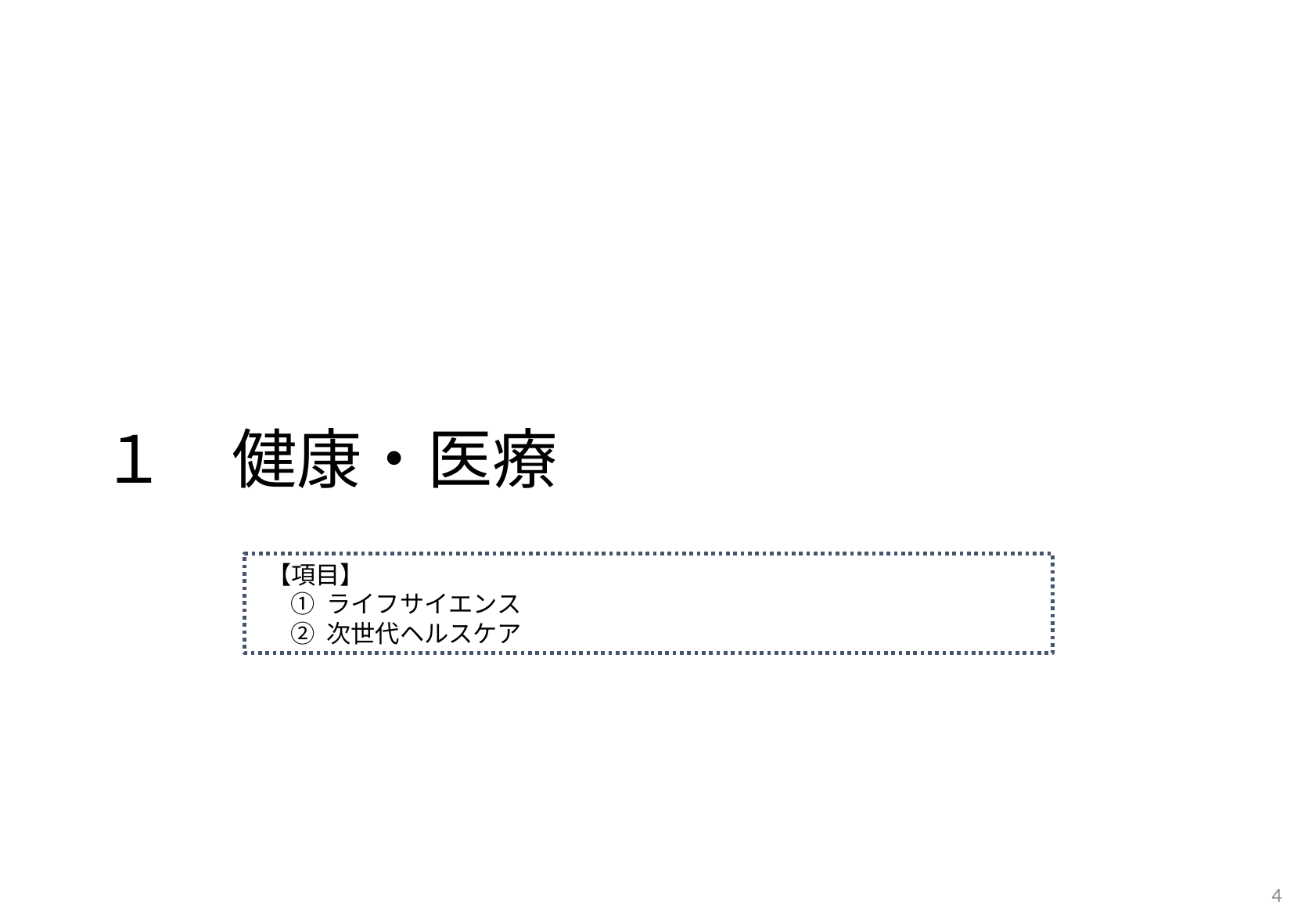

１　健康・医療
【項目】
① ライフサイエンス
② 次世代ヘルスケア
4